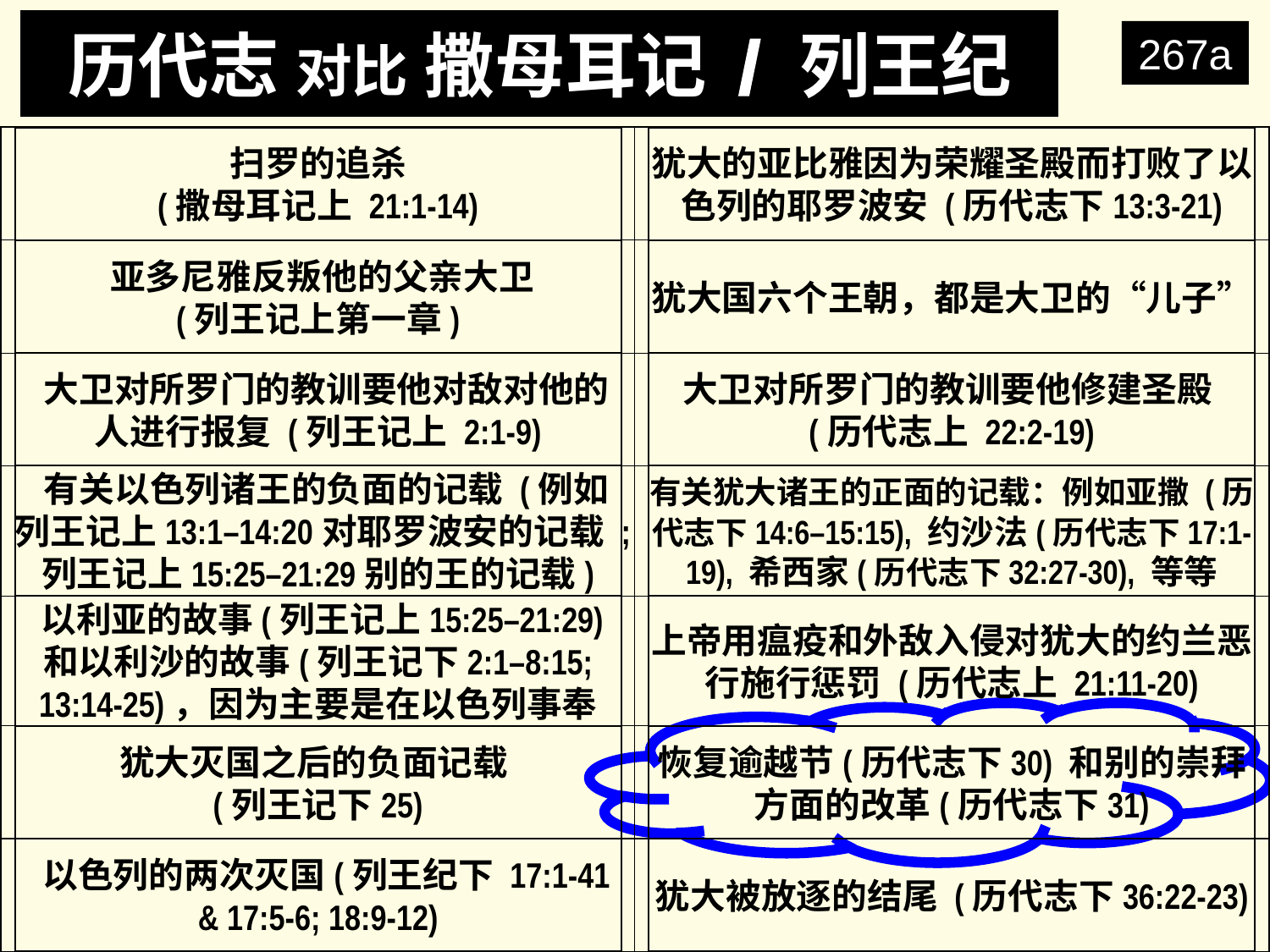

历代志 对比 撒母耳记 / 列王纪
267a

扫罗的追杀
(撒母耳记上 21:1-14)

犹大的亚比雅因为荣耀圣殿而打败了以色列的耶罗波安 (历代志下13:3-21)

 亚多尼雅反叛他的父亲大卫
(列王记上第一章)

犹大国六个王朝，都是大卫的“儿子”

 大卫对所罗门的教训要他对敌对他的人进行报复 (列王记上 2:1-9)

大卫对所罗门的教训要他修建圣殿
(历代志上 22:2-19)

 有关以色列诸王的负面的记载 (例如列王记上13:1–14:20对耶罗波安的记载 ;列王记上15:25–21:29别的王的记载)

有关犹大诸王的正面的记载：例如亚撒 (历代志下14:6–15:15), 约沙法(历代志下17:1-19), 希西家(历代志下32:27-30), 等等

 以利亚的故事(列王记上15:25–21:29)和以利沙的故事(列王记下2:1–8:15; 13:14-25)，因为主要是在以色列事奉

上帝用瘟疫和外敌入侵对犹大的约兰恶行施行惩罚 (历代志上 21:11-20)

犹大灭国之后的负面记载
(列王记下25)

恢复逾越节(历代志下30) 和别的崇拜方面的改革(历代志下31)

 以色列的两次灭国(列王纪下 17:1-41 & 17:5-6; 18:9-12)

犹大被放逐的结尾 (历代志下36:22-23)